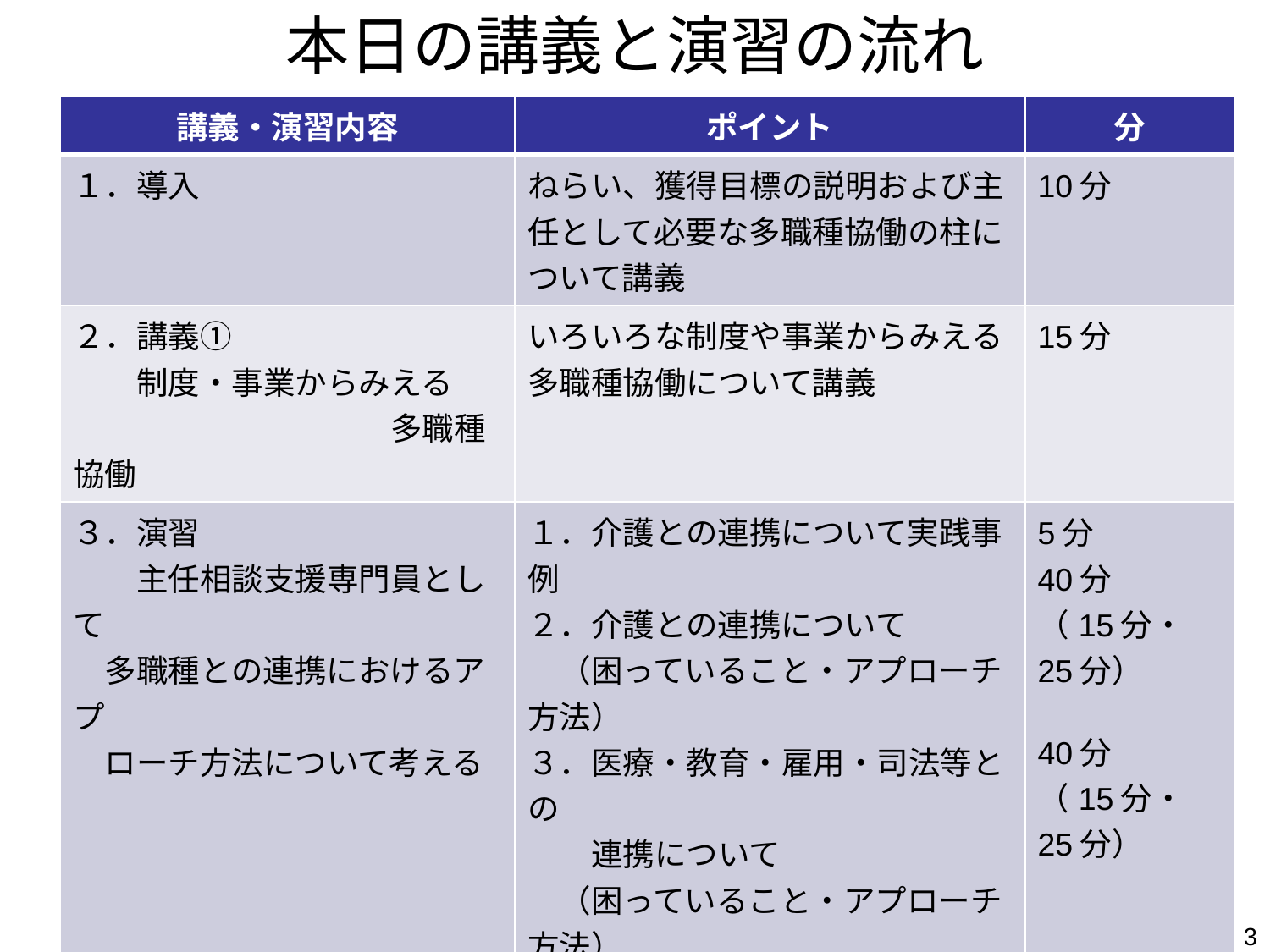

# 本日の講義と演習の流れ
| 講義・演習内容 | ポイント | 分 |
| --- | --- | --- |
| １．導入 | ねらい、獲得目標の説明および主任として必要な多職種協働の柱について講義 | 10分 |
| ２．講義① 　　制度・事業からみえる 　　　　　　　　　　多職種協働 | いろいろな制度や事業からみえる多職種協働について講義 | 15分 |
| ３．演習 　　主任相談支援専門員として 　多職種との連携におけるアプ 　ローチ方法について考える | １．介護との連携について実践事例 ２．介護との連携について 　（困っていること・アプローチ方法） ３．医療・教育・雇用・司法等との 　　連携について 　（困っていること・アプローチ方法） | 5分 40分 （15分・25分） 40分 （15分・25分） |
| ４．講義② 　　多職種連携のポイント | 医療・介護・教育・雇用との連携のポイントについて | 25分 |
| ５．講義③ 　　多職種協働するために | 3つの柱を中心に主任相談支援専門員が多職種協働するためのコツについて整理する | 20分 |
3